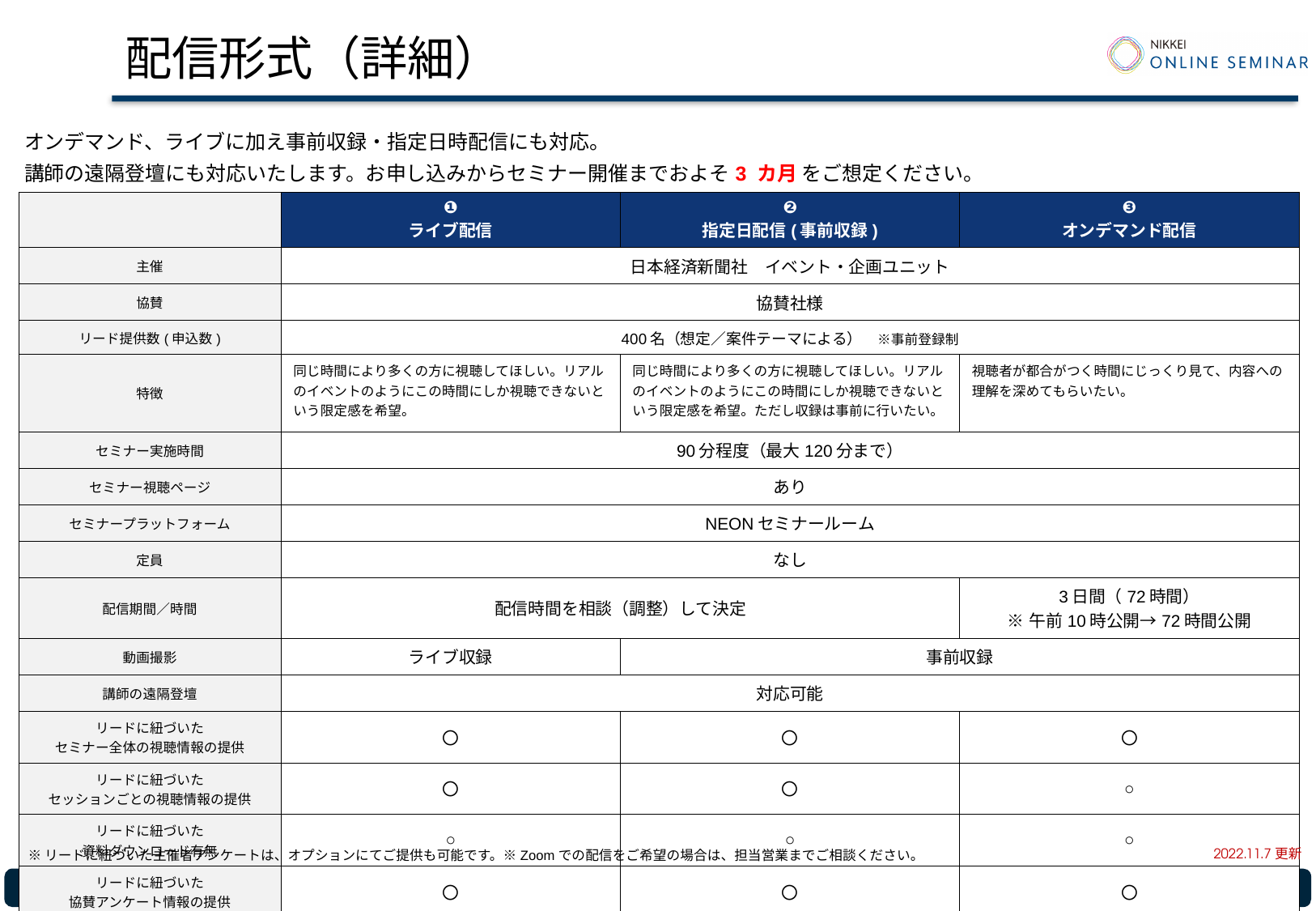

# 配信形式（詳細）
オンデマンド、ライブに加え事前収録・指定日時配信にも対応。
講師の遠隔登壇にも対応いたします。お申し込みからセミナー開催までおよそ3 カ月 をご想定ください。
|  | ❶ ライブ配信 | ❷ 指定日配信(事前収録) | ❸ オンデマンド配信 |
| --- | --- | --- | --- |
| 主催 | 日本経済新聞社　イベント・企画ユニット |  |  |
| 協賛 | 協賛社様 |  |  |
| リード提供数(申込数) | 400名（想定／案件テーマによる）　※事前登録制 |  |  |
| 特徴 | 同じ時間により多くの方に視聴してほしい。リアルのイベントのようにこの時間にしか視聴できないという限定感を希望。 | 同じ時間により多くの方に視聴してほしい。リアルのイベントのようにこの時間にしか視聴できないという限定感を希望。ただし収録は事前に行いたい。 | 視聴者が都合がつく時間にじっくり見て、内容への理解を深めてもらいたい。 |
| セミナー実施時間 | 90分程度（最大120分まで） |  |  |
| セミナー視聴ページ | あり |  |  |
| セミナープラットフォーム | NEONセミナールーム |  |  |
| 定員 | なし |  |  |
| 配信期間／時間 | 配信時間を相談（調整）して決定 |  | 3日間（72時間） ※午前10時公開→72時間公開 |
| 動画撮影 | ライブ収録 | 事前収録 |  |
| 講師の遠隔登壇 | 対応可能 |  |  |
| リードに紐づいた セミナー全体の視聴情報の提供 | 〇 | 〇 | 〇 |
| リードに紐づいた セッションごとの視聴情報の提供 | 〇 | 〇 | ○ |
| リードに紐づいた 資料ダウンロード有無 | ○ | ○ | ○ |
| リードに紐づいた 協賛アンケート情報の提供 | 〇 | 〇 | 〇 |
2022.11.7更新
※リードに紐づいた主催者アンケートは、オプションにてご提供も可能です。※Zoomでの配信をご希望の場合は、担当営業までご相談ください。